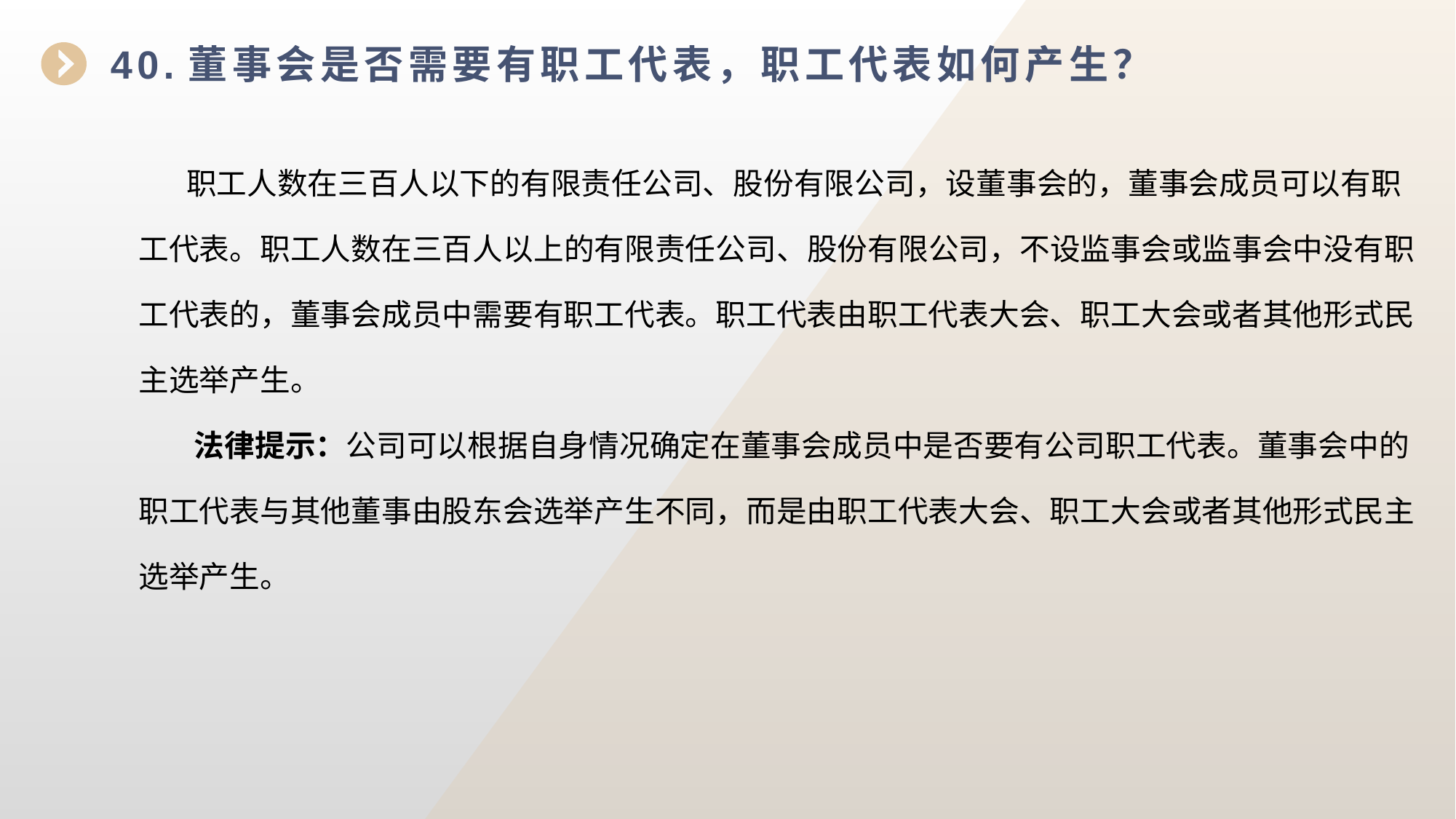

40.董事会是否需要有职工代表，职工代表如何产生？

      职工人数在三百人以下的有限责任公司、股份有限公司，设董事会的，董事会成员可以有职工代表。职工人数在三百人以上的有限责任公司、股份有限公司，不设监事会或监事会中没有职工代表的，董事会成员中需要有职工代表。职工代表由职工代表大会、职工大会或者其他形式民主选举产生。
       法律提示：公司可以根据自身情况确定在董事会成员中是否要有公司职工代表。董事会中的职工代表与其他董事由股东会选举产生不同，而是由职工代表大会、职工大会或者其他形式民主选举产生。